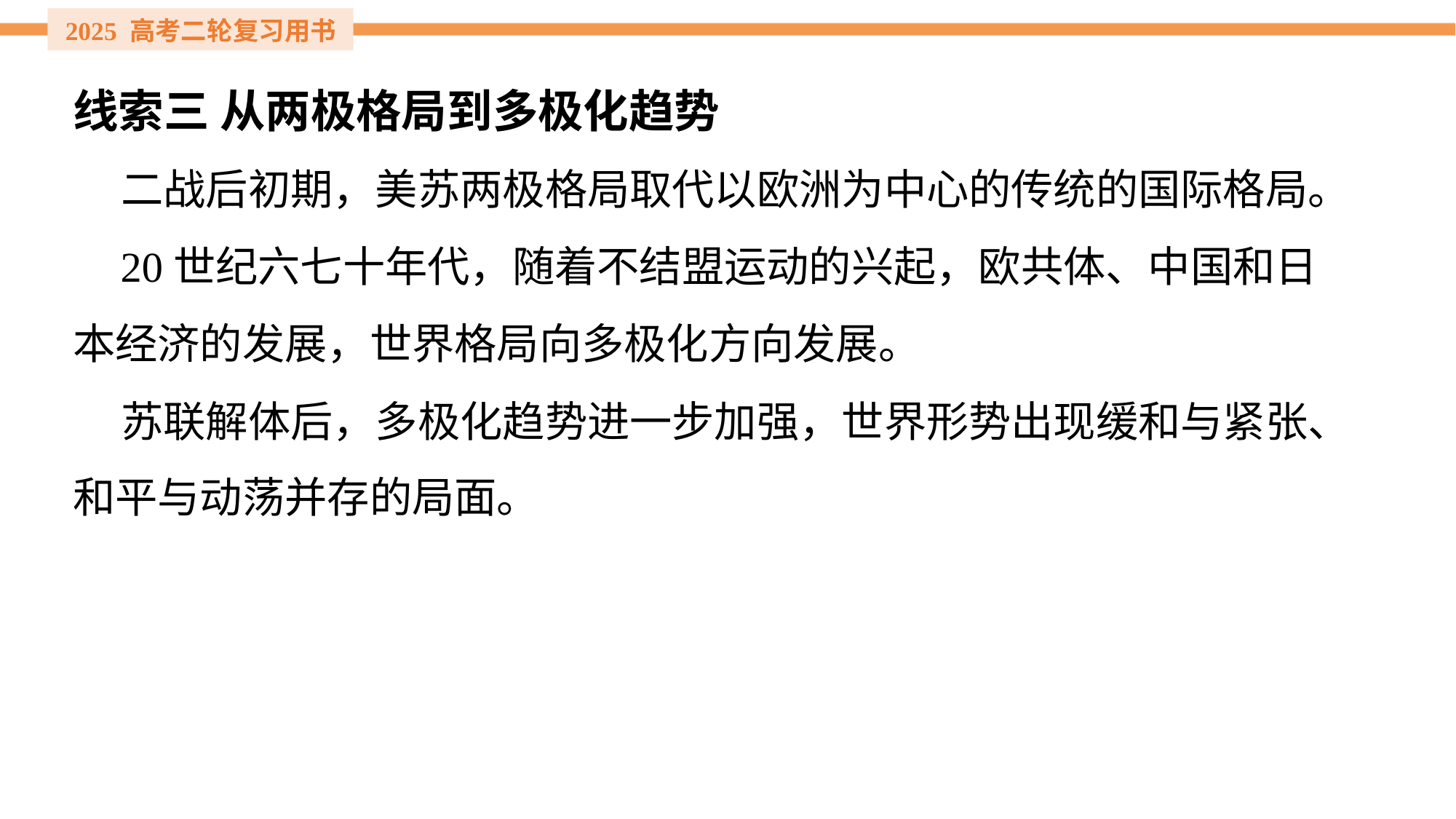

线索三 从两极格局到多极化趋势
    二战后初期，美苏两极格局取代以欧洲为中心的传统的国际格局。
    20世纪六七十年代，随着不结盟运动的兴起，欧共体、中国和日
本经济的发展，世界格局向多极化方向发展。
    苏联解体后，多极化趋势进一步加强，世界形势出现缓和与紧张、
和平与动荡并存的局面。